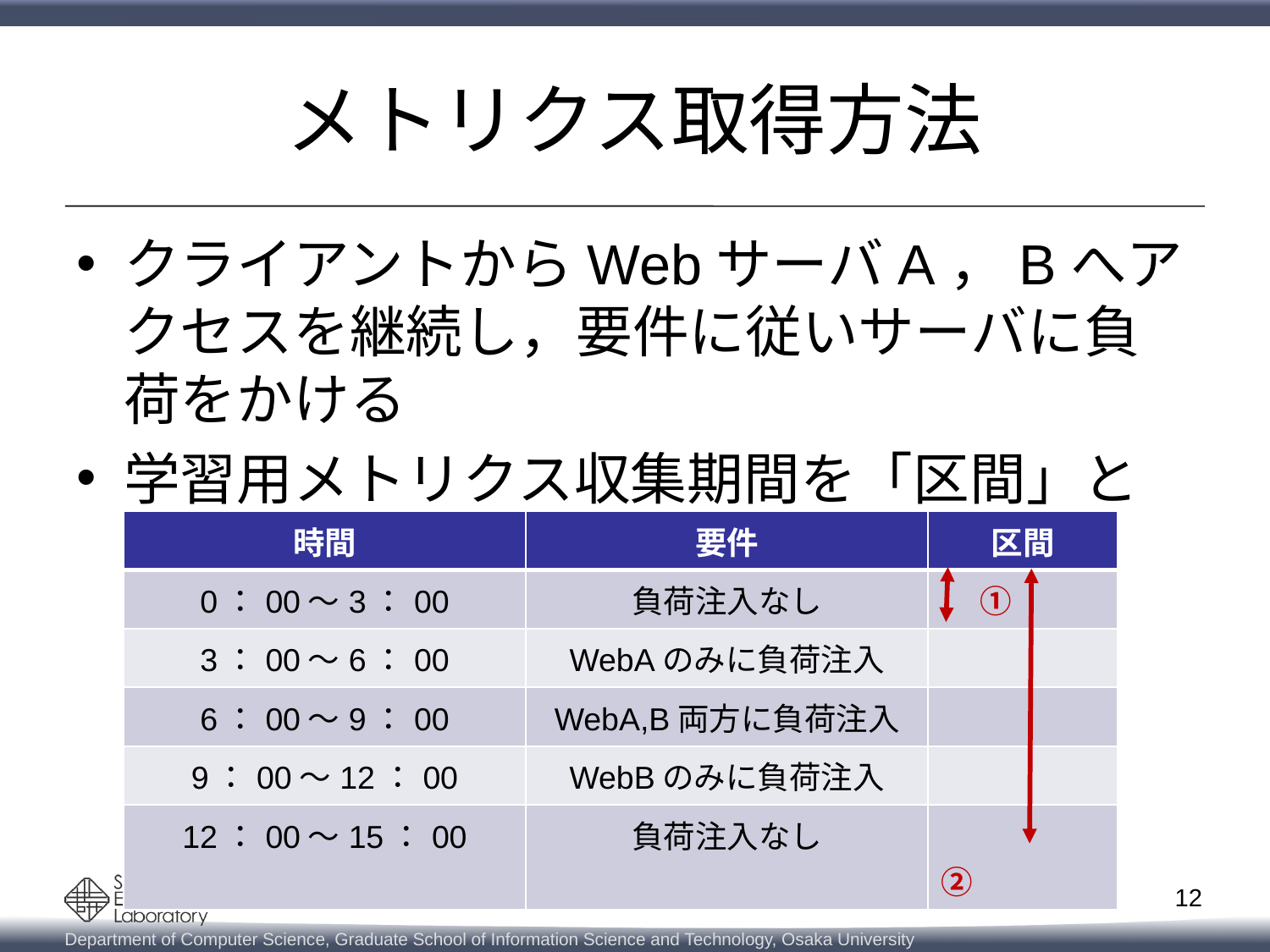

# メトリクス取得方法
クライアントからWebサーバA，Bへアクセスを継続し，要件に従いサーバに負荷をかける
学習用メトリクス収集期間を「区間」とする
| 時間 | 要件 | 区間 |
| --- | --- | --- |
| 0：00～3：00 | 負荷注入なし | ① |
| 3：00～6：00 | WebAのみに負荷注入 |  |
| 6：00～9：00 | WebA,B両方に負荷注入 |  |
| 9：00～12：00 | WebBのみに負荷注入 |  |
| 12：00～15：00 | 負荷注入なし | ② |
12